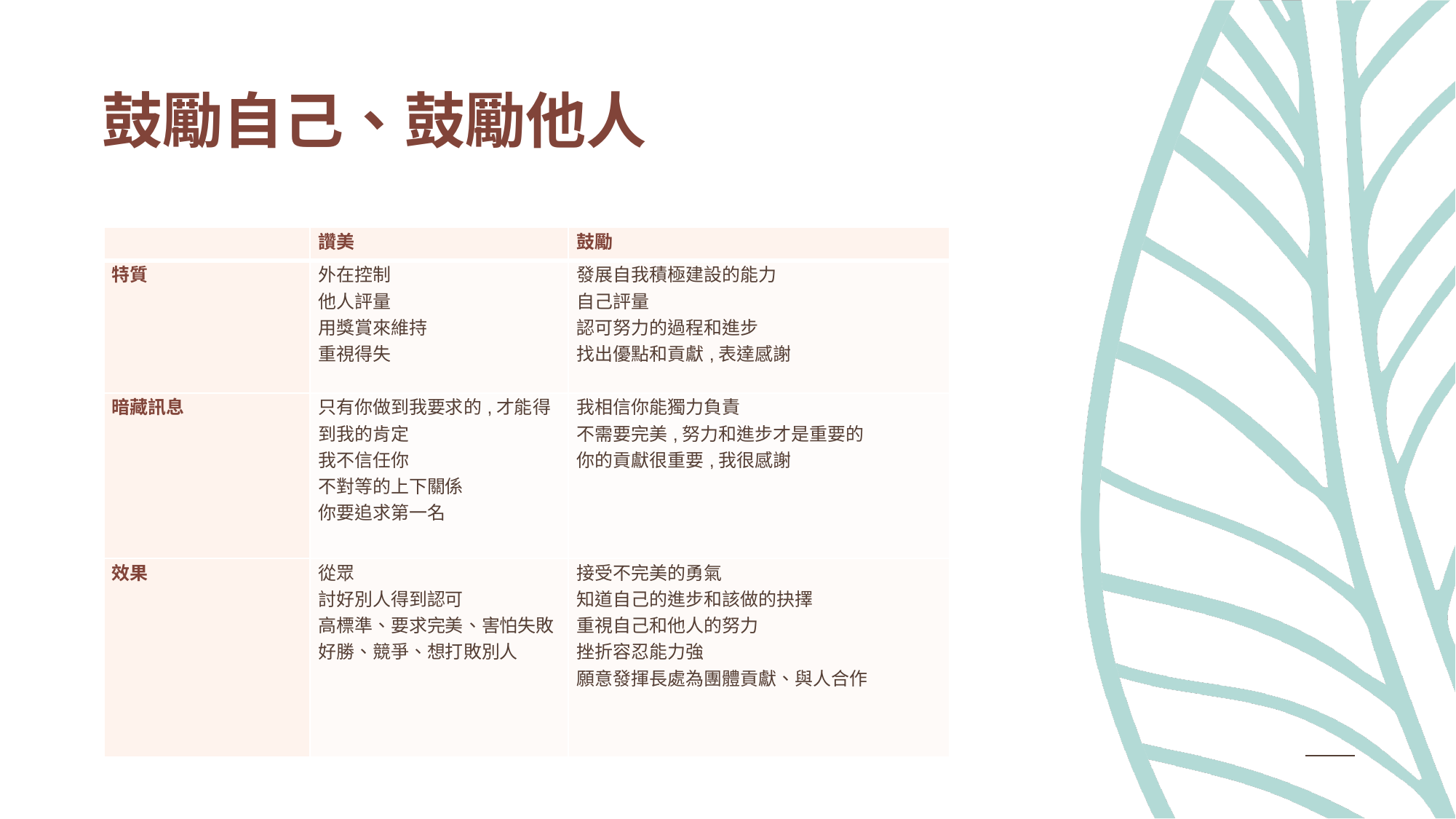

# 鼓勵自己、鼓勵他人
|  | 讚美 | 鼓勵 |
| --- | --- | --- |
| 特質 | 外在控制 他人評量 用獎賞來維持 重視得失 | 發展自我積極建設的能力 自己評量 認可努力的過程和進步 找出優點和貢獻,表達感謝 |
| 暗藏訊息 | 只有你做到我要求的,才能得到我的肯定 我不信任你 不對等的上下關係 你要追求第一名 | 我相信你能獨力負責 不需要完美,努力和進步才是重要的 你的貢獻很重要,我很感謝 |
| 效果 | 從眾 討好別人得到認可 高標準、要求完美、害怕失敗 好勝、競爭、想打敗別人 | 接受不完美的勇氣 知道自己的進步和該做的抉擇 重視自己和他人的努力 挫折容忍能力強 願意發揮長處為團體貢獻、與人合作 |